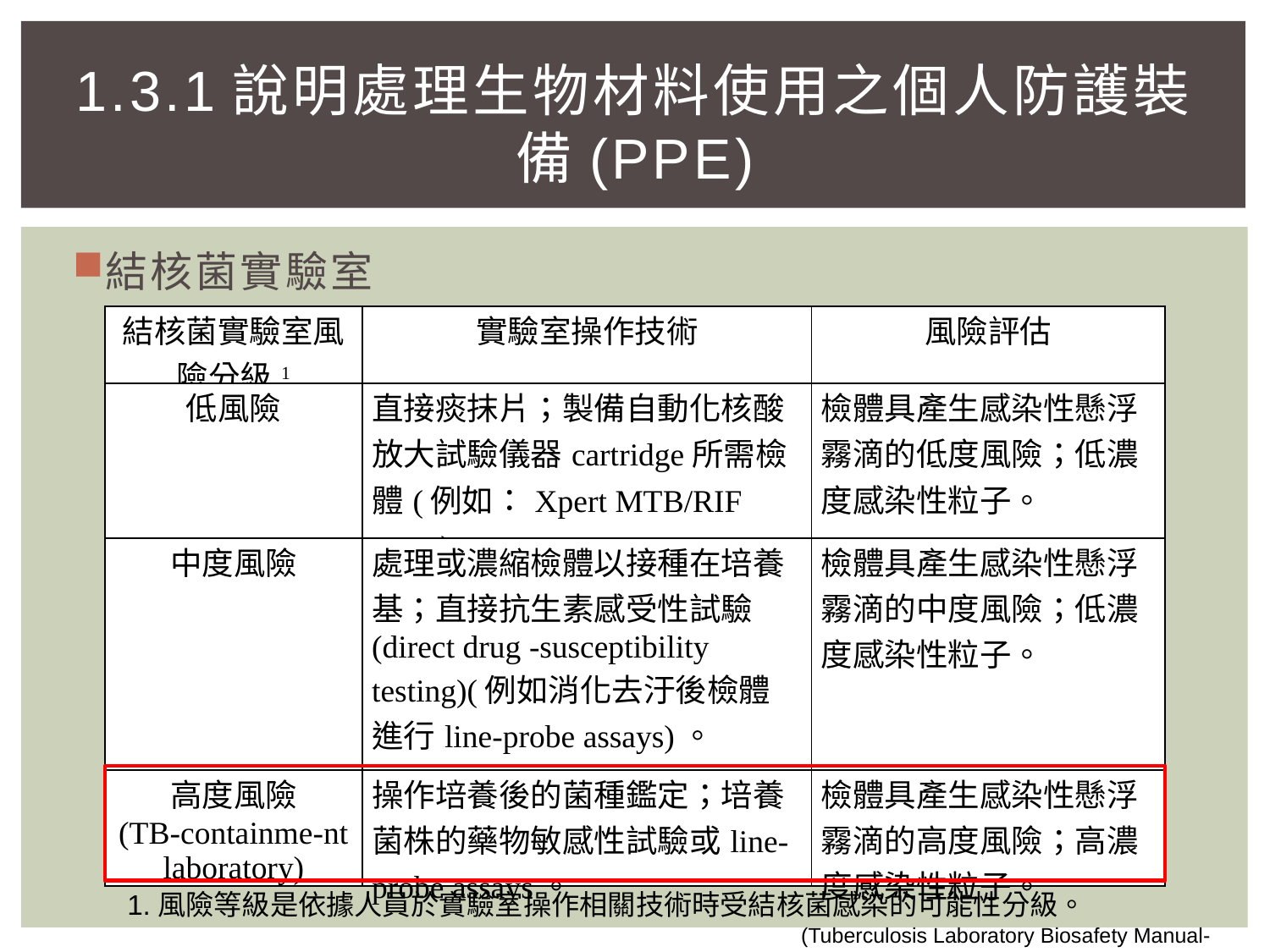

# 1.3.1說明處理生物材料使用之個人防護裝備(PPE)
結核菌實驗室

| 結核菌實驗室風險分級1 | 實驗室操作技術 | 風險評估 |
| --- | --- | --- |
| 低風險 | 直接痰抹片；製備自動化核酸放大試驗儀器cartridge所需檢體(例如：Xpert MTB/RIF assay)。 | 檢體具產生感染性懸浮霧滴的低度風險；低濃度感染性粒子。 |
| 中度風險 | 處理或濃縮檢體以接種在培養基；直接抗生素感受性試驗(direct drug -susceptibility testing)(例如消化去汙後檢體進行line-probe assays)。 | 檢體具產生感染性懸浮霧滴的中度風險；低濃度感染性粒子。 |
| 高度風險 (TB-containme-nt laboratory) | 操作培養後的菌種鑑定；培養菌株的藥物敏感性試驗或line-probe assays。 | 檢體具產生感染性懸浮霧滴的高度風險；高濃度感染性粒子。 |

1.風險等級是依據人員於實驗室操作相關技術時受結核菌感染的可能性分級。
(Tuberculosis Laboratory Biosafety Manual-WHO)